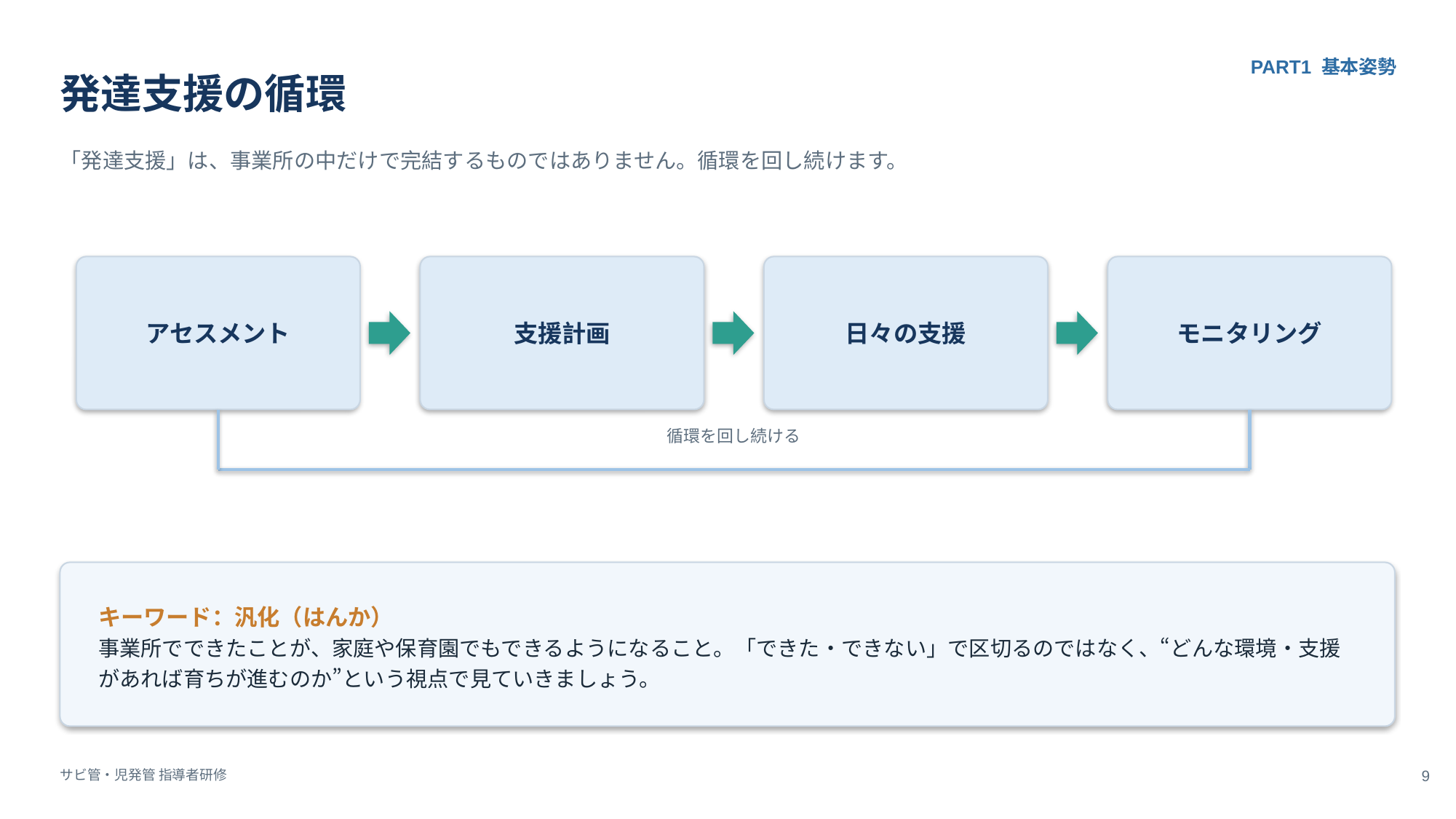

発達支援の循環
PART1 基本姿勢
「発達支援」は、事業所の中だけで完結するものではありません。循環を回し続けます。

アセスメント

支援計画

日々の支援

モニタリング

循環を回し続ける

キーワード：汎化（はんか）
事業所でできたことが、家庭や保育園でもできるようになること。「できた・できない」で区切るのではなく、“どんな環境・支援があれば育ちが進むのか”という視点で見ていきましょう。
サビ管・児発管 指導者研修
9